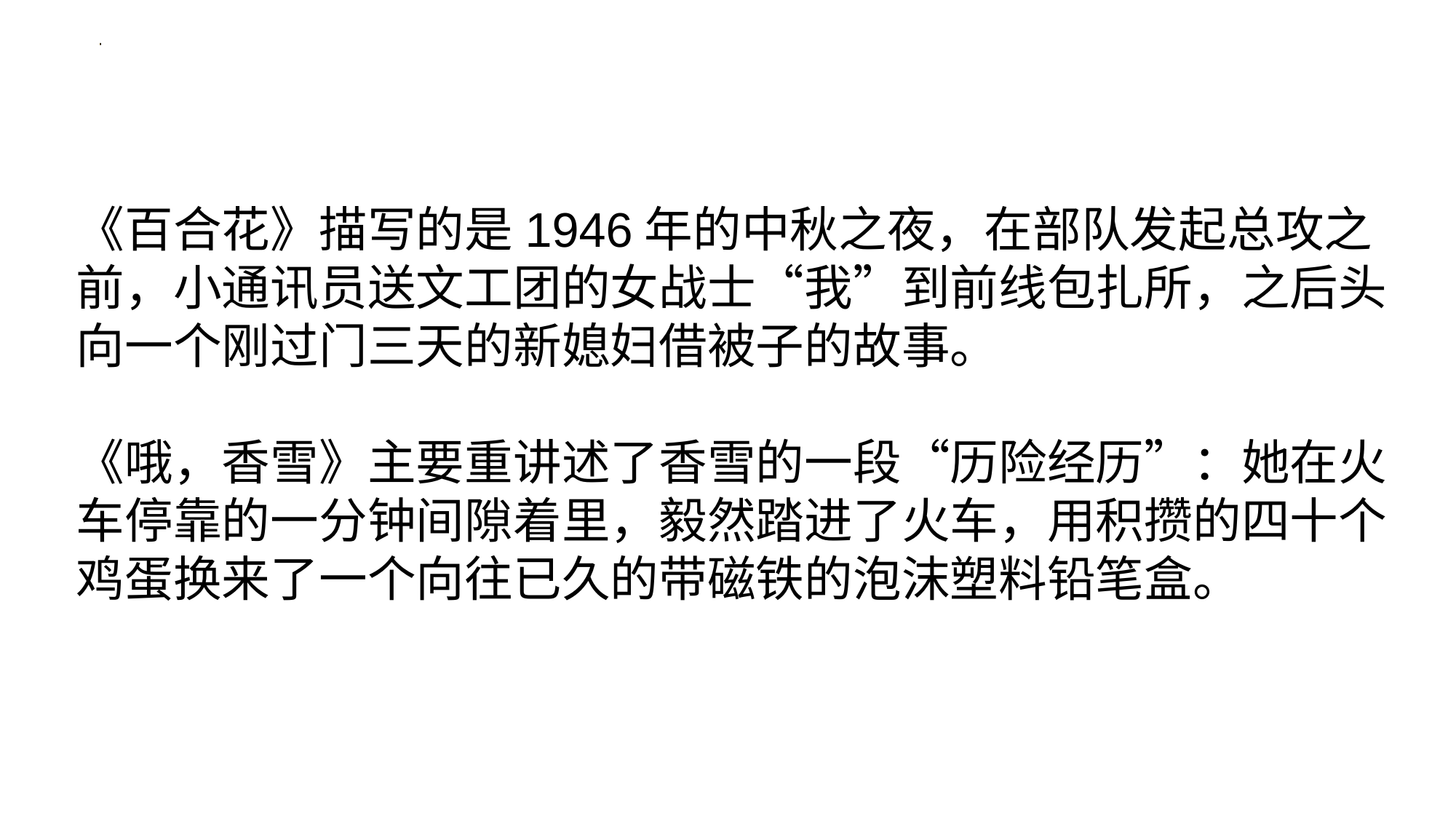

《百合花》描写的是1946年的中秋之夜，在部队发起总攻之前，小通讯员送文工团的女战士“我”到前线包扎所，之后头向一个刚过门三天的新媳妇借被子的故事。

《哦，香雪》主要重讲述了香雪的一段“历险经历”：她在火车停靠的一分钟间隙着里，毅然踏进了火车，用积攒的四十个鸡蛋换来了一个向往已久的带磁铁的泡沫塑料铅笔盒。